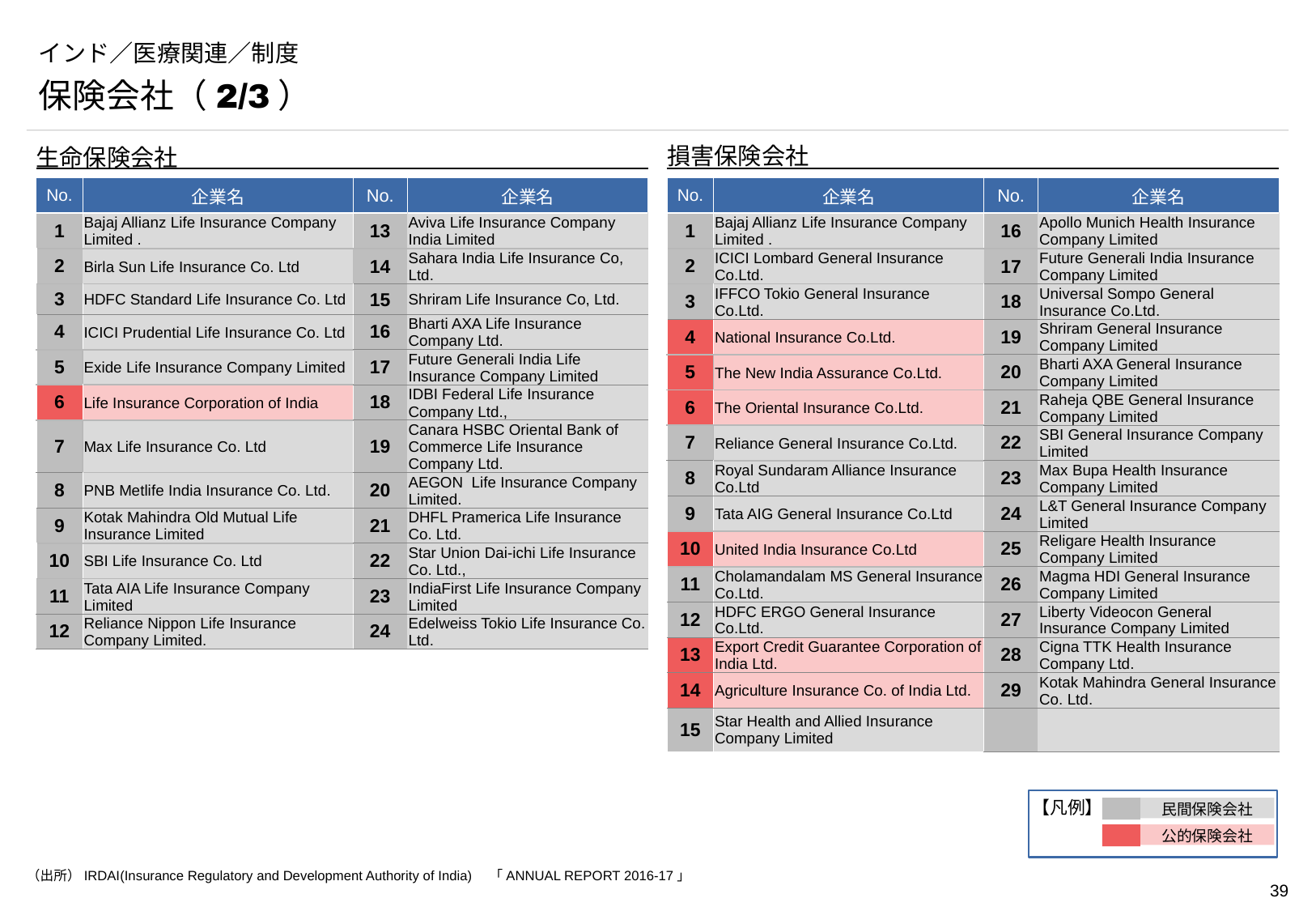

# インド／医療関連／制度
保険会社（2/3）
損害保険会社
生命保険会社
| No. | 企業名 | No. | 企業名 |
| --- | --- | --- | --- |
| 1 | Bajaj Allianz Life Insurance Company Limited . | 13 | Aviva Life Insurance Company India Limited |
| 2 | Birla Sun Life Insurance Co. Ltd | 14 | Sahara India Life Insurance Co, Ltd. |
| 3 | HDFC Standard Life Insurance Co. Ltd | 15 | Shriram Life Insurance Co, Ltd. |
| 4 | ICICI Prudential Life Insurance Co. Ltd | 16 | Bharti AXA Life Insurance Company Ltd. |
| 5 | Exide Life Insurance Company Limited | 17 | Future Generali India Life Insurance Company Limited |
| 6 | Life Insurance Corporation of India | 18 | IDBI Federal Life Insurance Company Ltd., |
| 7 | Max Life Insurance Co. Ltd | 19 | Canara HSBC Oriental Bank of Commerce Life Insurance Company Ltd. |
| 8 | PNB Metlife India Insurance Co. Ltd. | 20 | AEGON Life Insurance Company Limited. |
| 9 | Kotak Mahindra Old Mutual Life Insurance Limited | 21 | DHFL Pramerica Life Insurance Co. Ltd. |
| 10 | SBI Life Insurance Co. Ltd | 22 | Star Union Dai-ichi Life Insurance Co. Ltd., |
| 11 | Tata AIA Life Insurance Company Limited | 23 | IndiaFirst Life Insurance Company Limited |
| 12 | Reliance Nippon Life Insurance Company Limited. | 24 | Edelweiss Tokio Life Insurance Co. Ltd. |
| No. | 企業名 | No. | 企業名 |
| --- | --- | --- | --- |
| 1 | Bajaj Allianz Life Insurance Company Limited . | 16 | Apollo Munich Health Insurance Company Limited |
| 2 | ICICI Lombard General Insurance Co.Ltd. | 17 | Future Generali India Insurance Company Limited |
| 3 | IFFCO Tokio General Insurance Co.Ltd. | 18 | Universal Sompo General Insurance Co.Ltd. |
| 4 | National Insurance Co.Ltd. | 19 | Shriram General Insurance Company Limited |
| 5 | The New India Assurance Co.Ltd. | 20 | Bharti AXA General Insurance Company Limited |
| 6 | The Oriental Insurance Co.Ltd. | 21 | Raheja QBE General Insurance Company Limited |
| 7 | Reliance General Insurance Co.Ltd. | 22 | SBI General Insurance Company Limited |
| 8 | Royal Sundaram Alliance Insurance Co.Ltd | 23 | Max Bupa Health Insurance Company Limited |
| 9 | Tata AIG General Insurance Co.Ltd | 24 | L&T General Insurance Company Limited |
| 10 | United India Insurance Co.Ltd | 25 | Religare Health Insurance Company Limited |
| 11 | Cholamandalam MS General Insurance Co.Ltd. | 26 | Magma HDI General Insurance Company Limited |
| 12 | HDFC ERGO General Insurance Co.Ltd. | 27 | Liberty Videocon General Insurance Company Limited |
| 13 | Export Credit Guarantee Corporation of India Ltd. | 28 | Cigna TTK Health Insurance Company Ltd. |
| 14 | Agriculture Insurance Co. of India Ltd. | 29 | Kotak Mahindra General Insurance Co. Ltd. |
| 15 | Star Health and Allied Insurance Company Limited |  |  |
【凡例】

民間保険会社

公的保険会社
（出所）IRDAI(Insurance Regulatory and Development Authority of India)　「ANNUAL REPORT 2016-17」